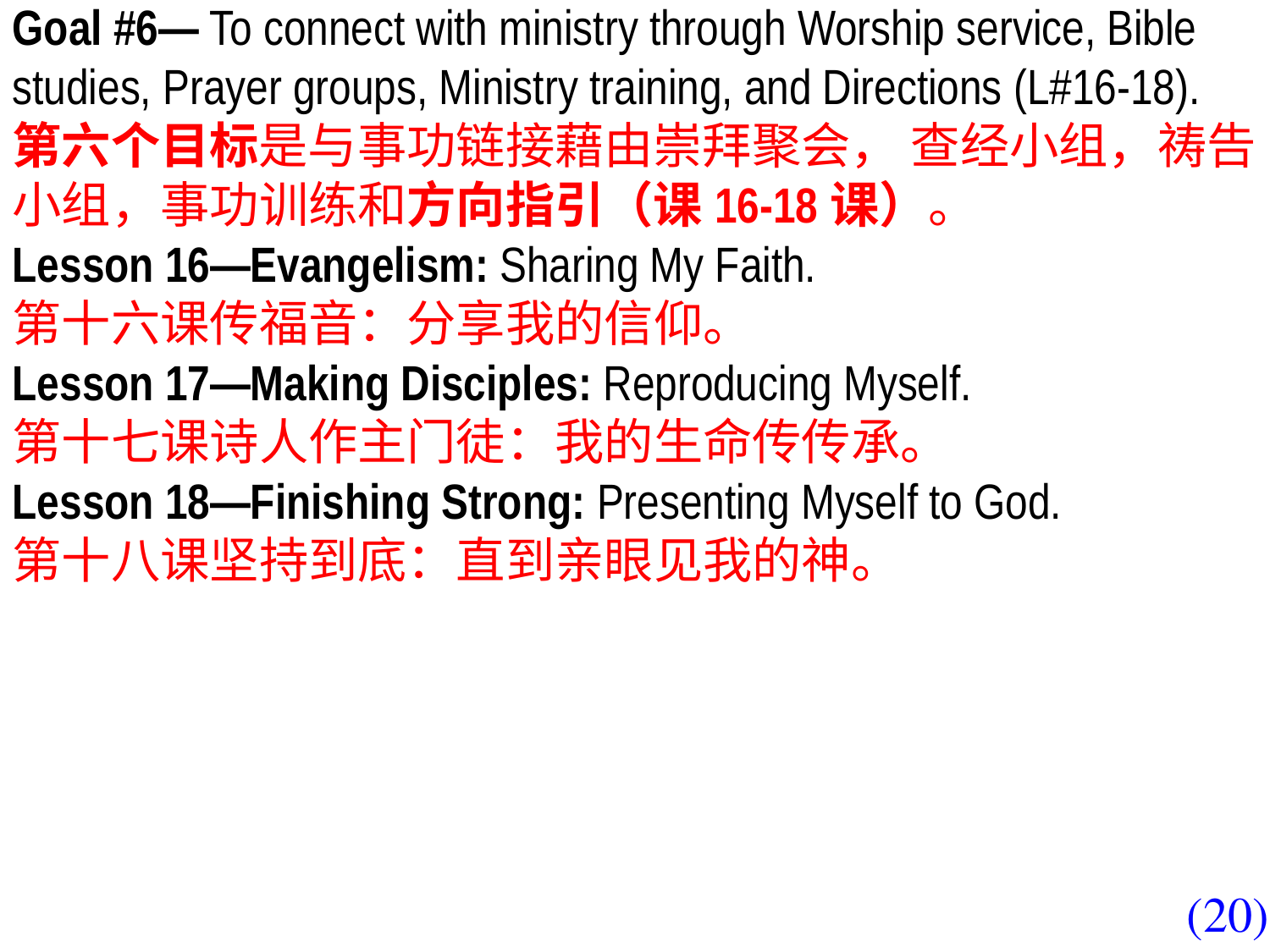

Goal #6— To connect with ministry through Worship service, Bible studies, Prayer groups, Ministry training, and Directions (L#16-18).
第六个目标是与事功链接藉由崇拜聚会， 查经小组，祷告小组，事功训练和方向指引（课16-18课）。
Lesson 16—Evangelism: Sharing My Faith.
第十六课传福音：分享我的信仰。
Lesson 17—Making Disciples: Reproducing Myself.
第十七课诗人作主门徒：我的生命传传承。
Lesson 18—Finishing Strong: Presenting Myself to God.
第十八课坚持到底：直到亲眼见我的神。
(20)